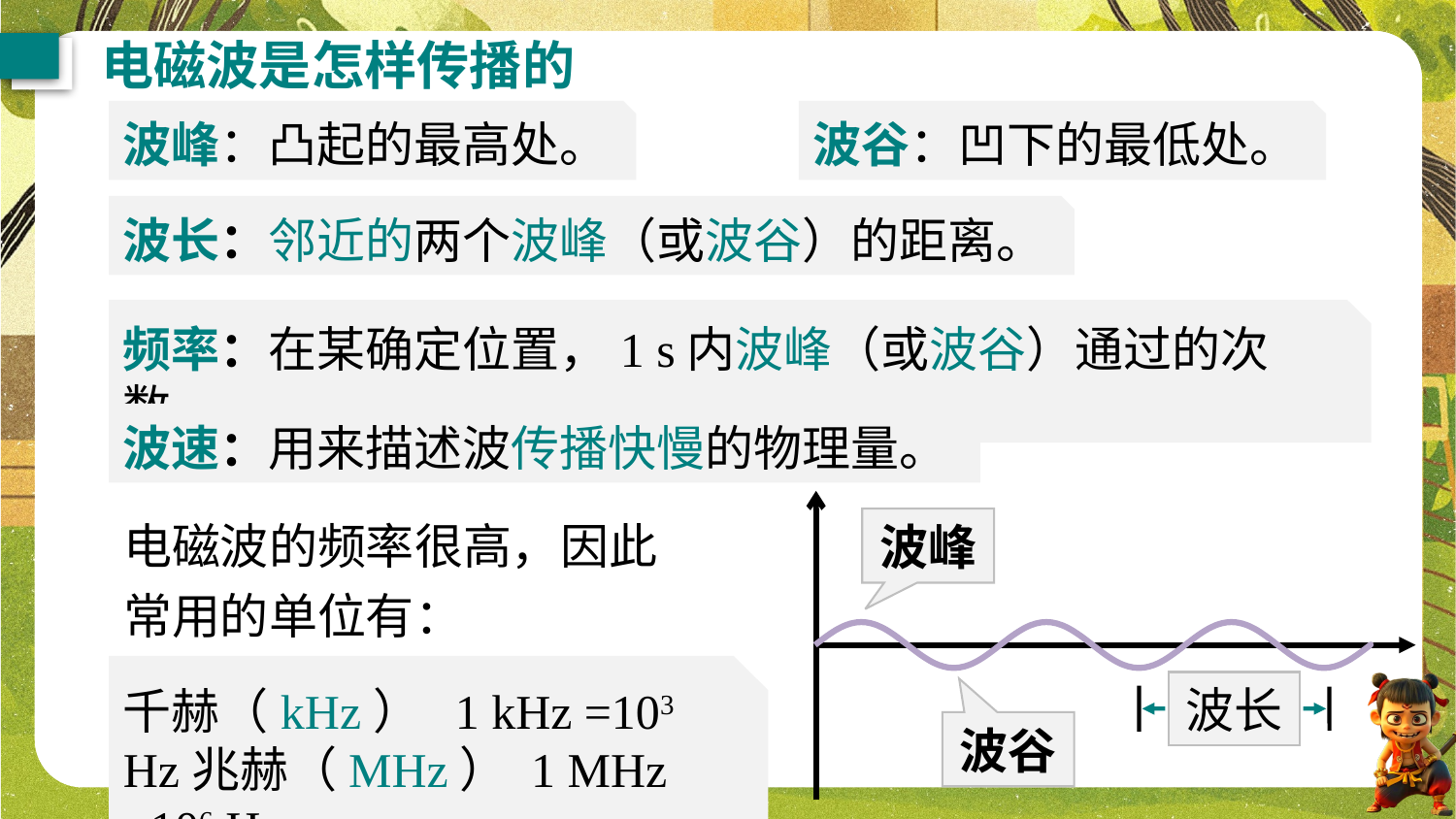

电磁波是怎样传播的

波峰：凸起的最高处。
波谷：凹下的最低处。
波长：邻近的两个波峰（或波谷）的距离。
频率：在某确定位置，1 s内波峰（或波谷）通过的次数。
波速：用来描述波传播快慢的物理量。
波峰

波谷
电磁波的频率很高，因此常用的单位有：
千赫（kHz）  1 kHz =103 Hz兆赫（MHz） 1 MHz =106 Hz
波长